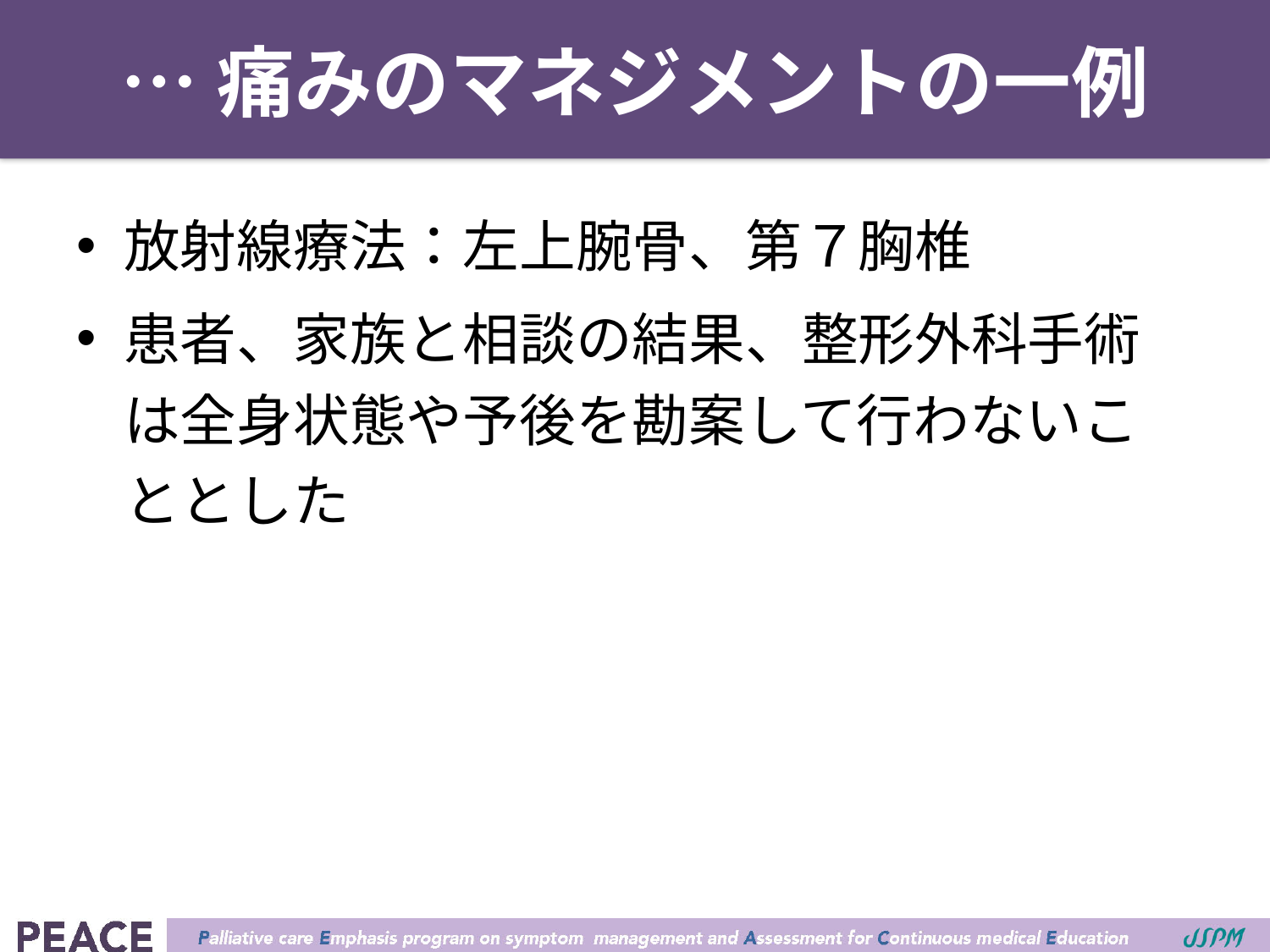

# …痛みのマネジメントの一例
放射線療法：左上腕骨、第７胸椎
患者、家族と相談の結果、整形外科手術は全身状態や予後を勘案して行わないこととした